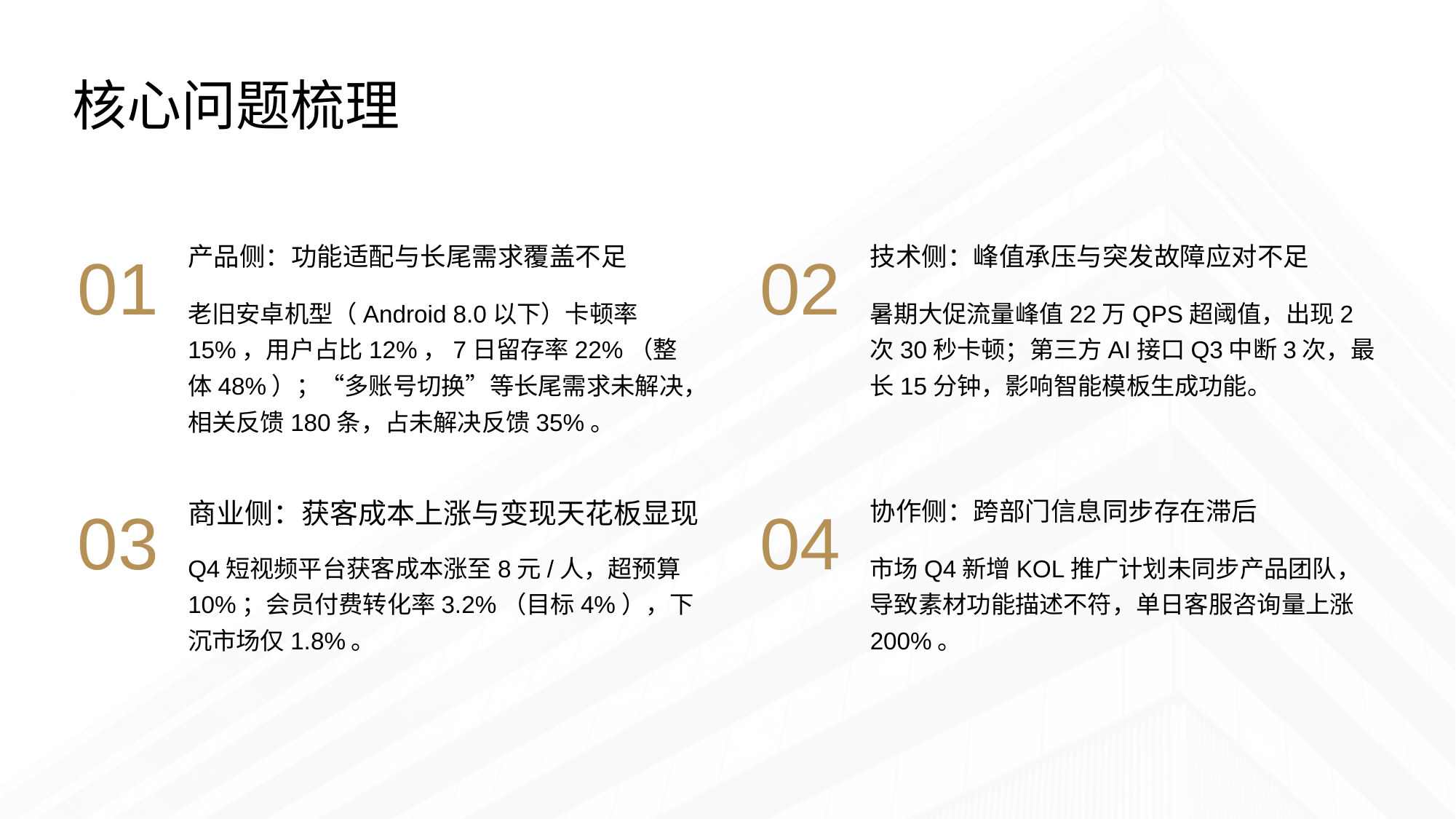

核心问题梳理
产品侧：功能适配与长尾需求覆盖不足
技术侧：峰值承压与突发故障应对不足
01
02
老旧安卓机型（Android 8.0以下）卡顿率15%，用户占比12%，7日留存率22%（整体48%）；“多账号切换”等长尾需求未解决，相关反馈180条，占未解决反馈35%。
暑期大促流量峰值22万QPS超阈值，出现2次30秒卡顿；第三方AI接口Q3中断3次，最长15分钟，影响智能模板生成功能。
商业侧：获客成本上涨与变现天花板显现
协作侧：跨部门信息同步存在滞后
03
04
Q4短视频平台获客成本涨至8元/人，超预算10%；会员付费转化率3.2%（目标4%），下沉市场仅1.8%。
市场Q4新增KOL推广计划未同步产品团队，导致素材功能描述不符，单日客服咨询量上涨200%。